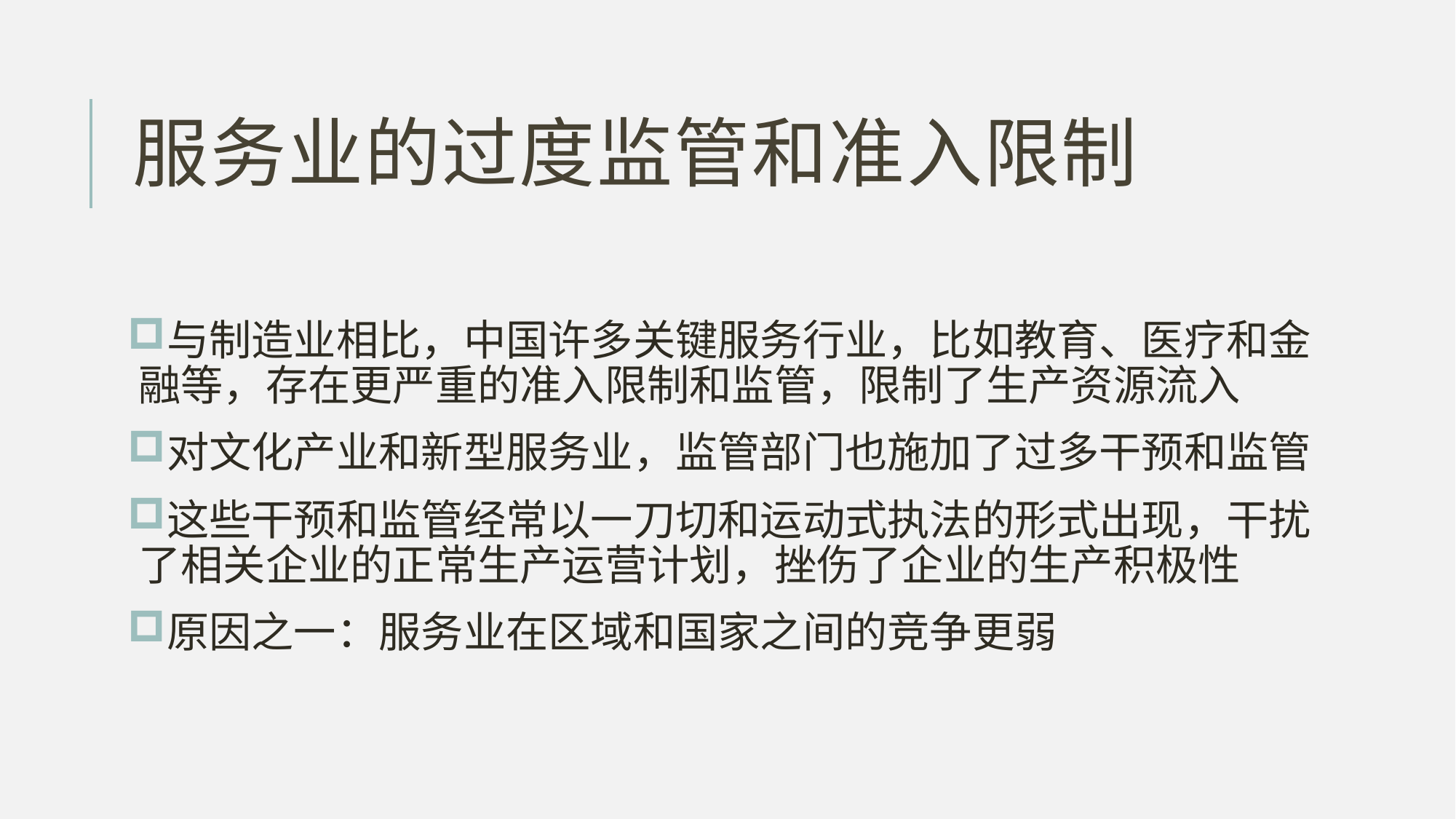

# 服务业的过度监管和准入限制
与制造业相比，中国许多关键服务行业，比如教育、医疗和金融等，存在更严重的准入限制和监管，限制了生产资源流入
对文化产业和新型服务业，监管部门也施加了过多干预和监管
这些干预和监管经常以一刀切和运动式执法的形式出现，干扰了相关企业的正常生产运营计划，挫伤了企业的生产积极性
原因之一：服务业在区域和国家之间的竞争更弱